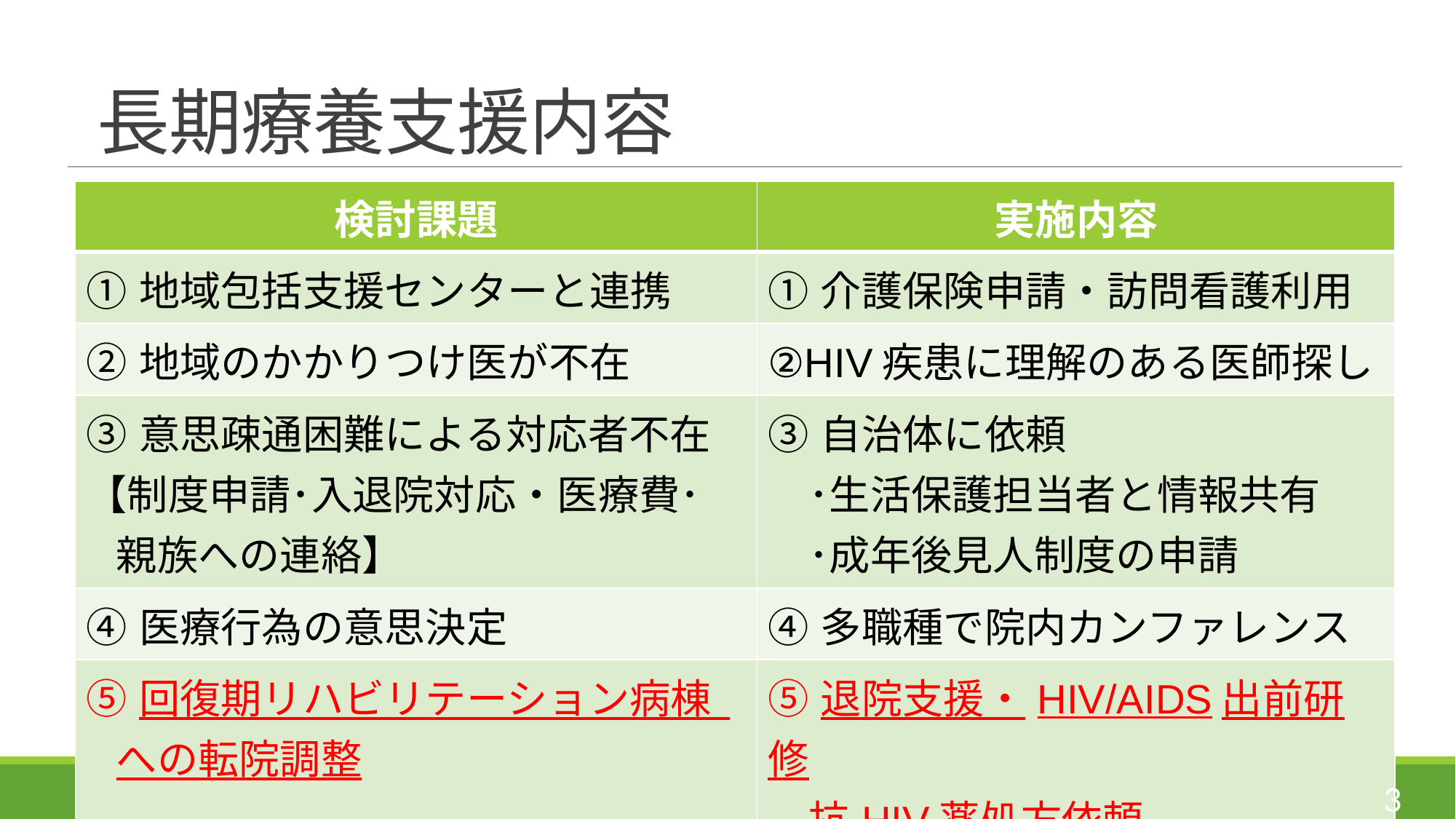

長期療養支援内容
| 検討課題 | 実施内容 |
| --- | --- |
| ①地域包括支援センターと連携 | ①介護保険申請・訪問看護利用 |
| ②地域のかかりつけ医が不在 | ②HIV疾患に理解のある医師探し |
| ③意思疎通困難による対応者不在 【制度申請･入退院対応・医療費･　 親族への連絡】 | ③自治体に依頼 　･生活保護担当者と情報共有 　･成年後見人制度の申請 |
| ④医療行為の意思決定 | ④多職種で院内カンファレンス |
| ⑤回復期リハビリテーション病棟 への転院調整 | ⑤退院支援・HIV/AIDS出前研修 　抗HIV薬処方依頼 |
3